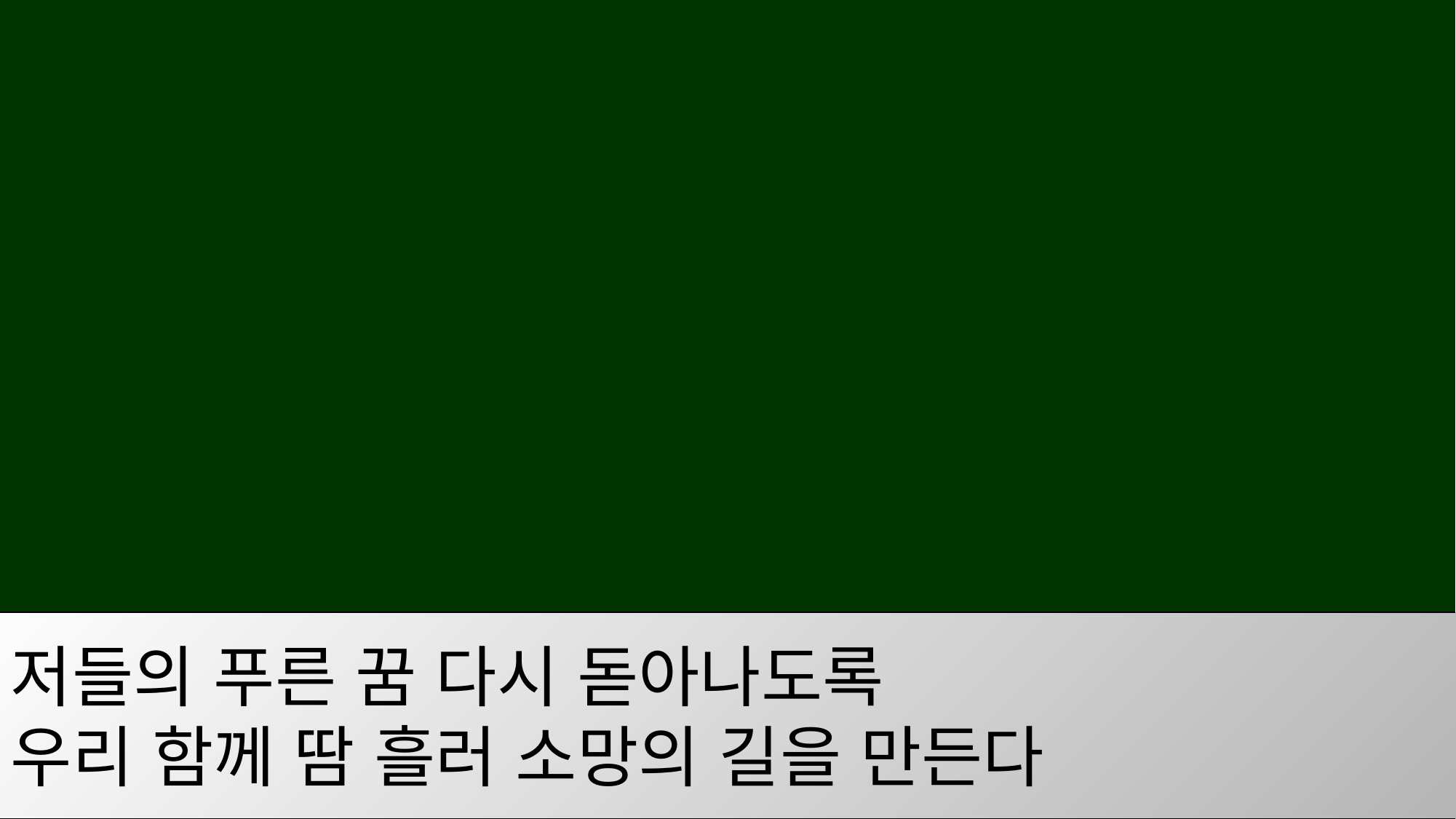

저들의 푸른 꿈 다시 돋아나도록
우리 함께 땀 흘러 소망의 길을 만든다